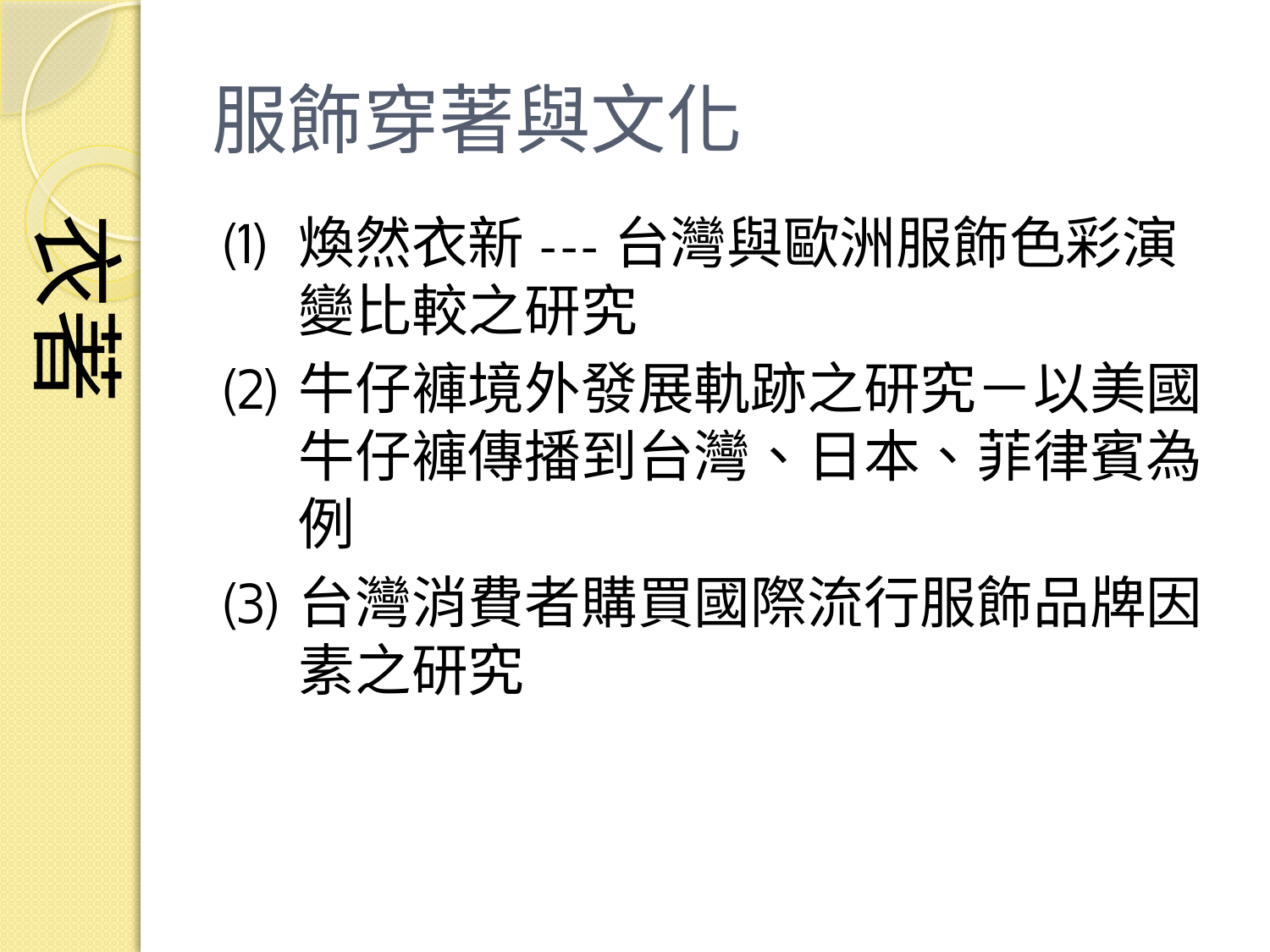

# 服飾穿著與文化
衣著
(1)	煥然衣新---台灣與歐洲服飾色彩演變比較之研究
(2)	牛仔褲境外發展軌跡之研究－以美國牛仔褲傳播到台灣、日本、菲律賓為例
(3)	台灣消費者購買國際流行服飾品牌因素之研究